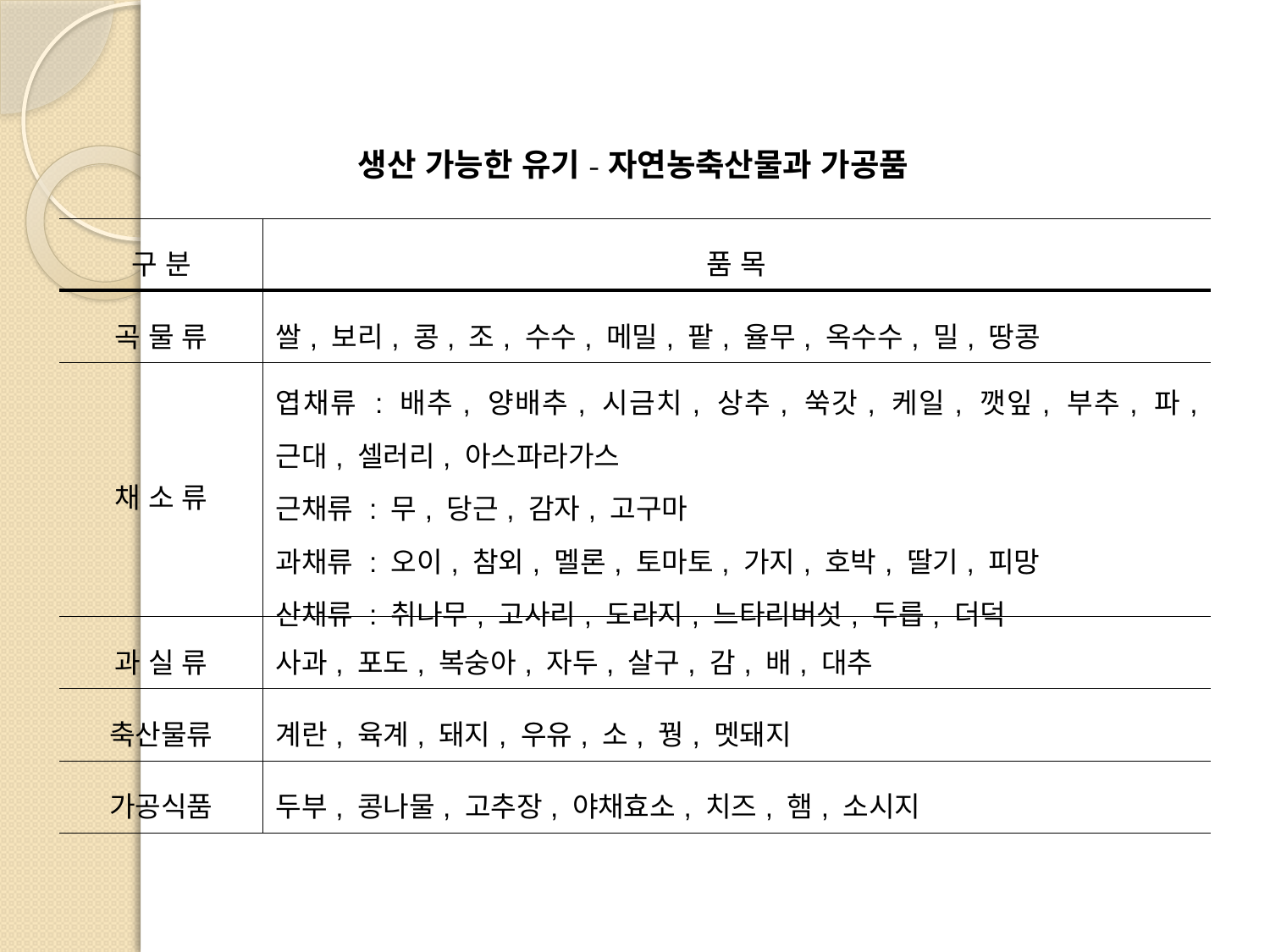

생산 가능한 유기-자연농축산물과 가공품
| 구 분 | 품 목 |
| --- | --- |
| 곡 물 류 | 쌀, 보리, 콩, 조, 수수, 메밀, 팥, 율무, 옥수수, 밀, 땅콩 |
| 채 소 류 | 엽채류 : 배추, 양배추, 시금치, 상추, 쑥갓, 케일, 깻잎, 부추, 파, 근대, 셀러리, 아스파라가스 근채류 : 무, 당근, 감자, 고구마 과채류 : 오이, 참외, 멜론, 토마토, 가지, 호박, 딸기, 피망 산채류 : 취나무, 고사리, 도라지, 느타리버섯, 두릅, 더덕 |
| 과 실 류 | 사과, 포도, 복숭아, 자두, 살구, 감, 배, 대추 |
| 축산물류 | 계란, 육계, 돼지, 우유, 소, 꿩, 멧돼지 |
| 가공식품 | 두부, 콩나물, 고추장, 야채효소, 치즈, 햄, 소시지 |